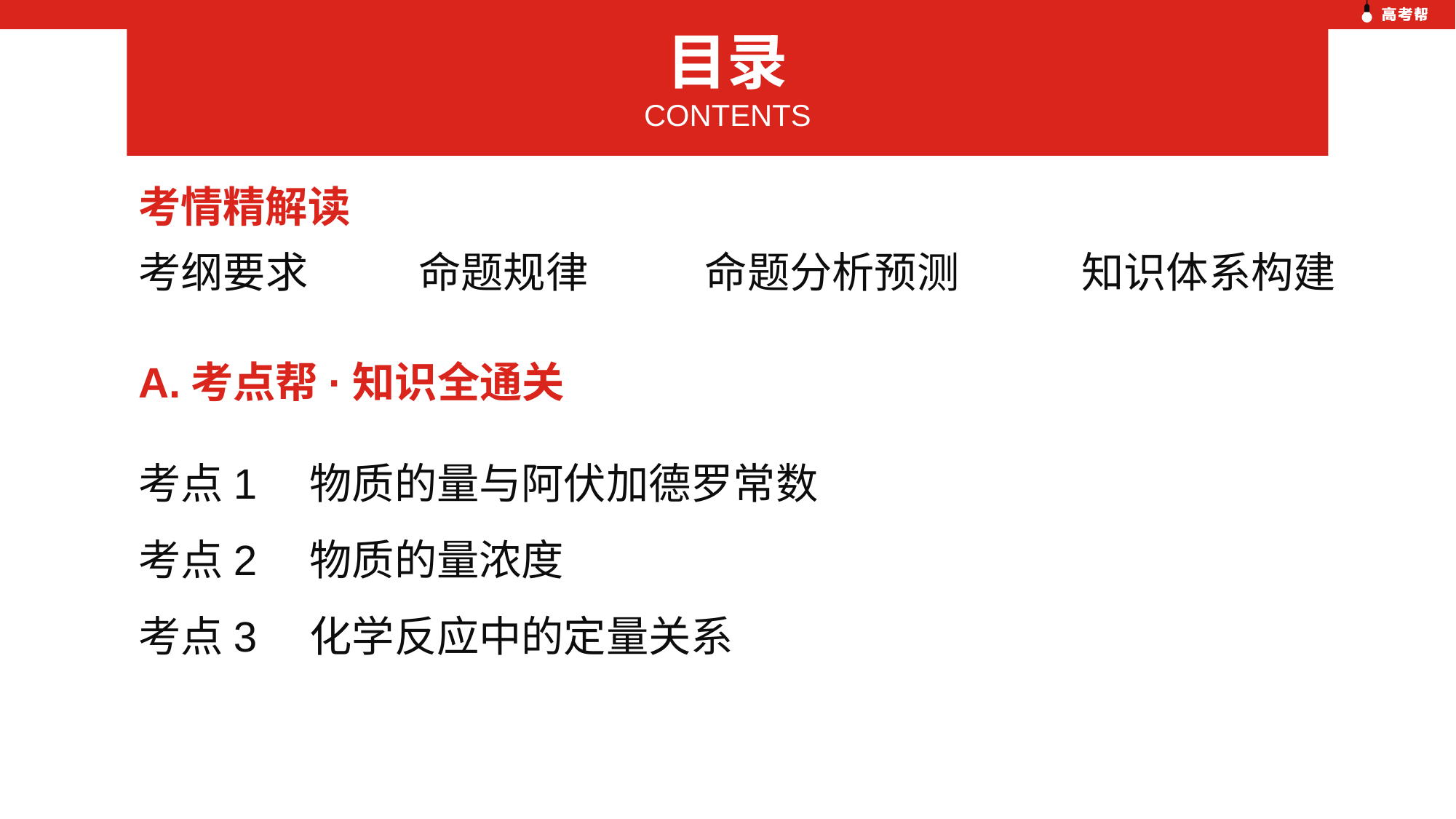

目录
CONTENTS
考情精解读
考纲要求
命题规律
命题分析预测
知识体系构建
A.考点帮·知识全通关
考点1　物质的量与阿伏加德罗常数
考点2　物质的量浓度
考点3　化学反应中的定量关系